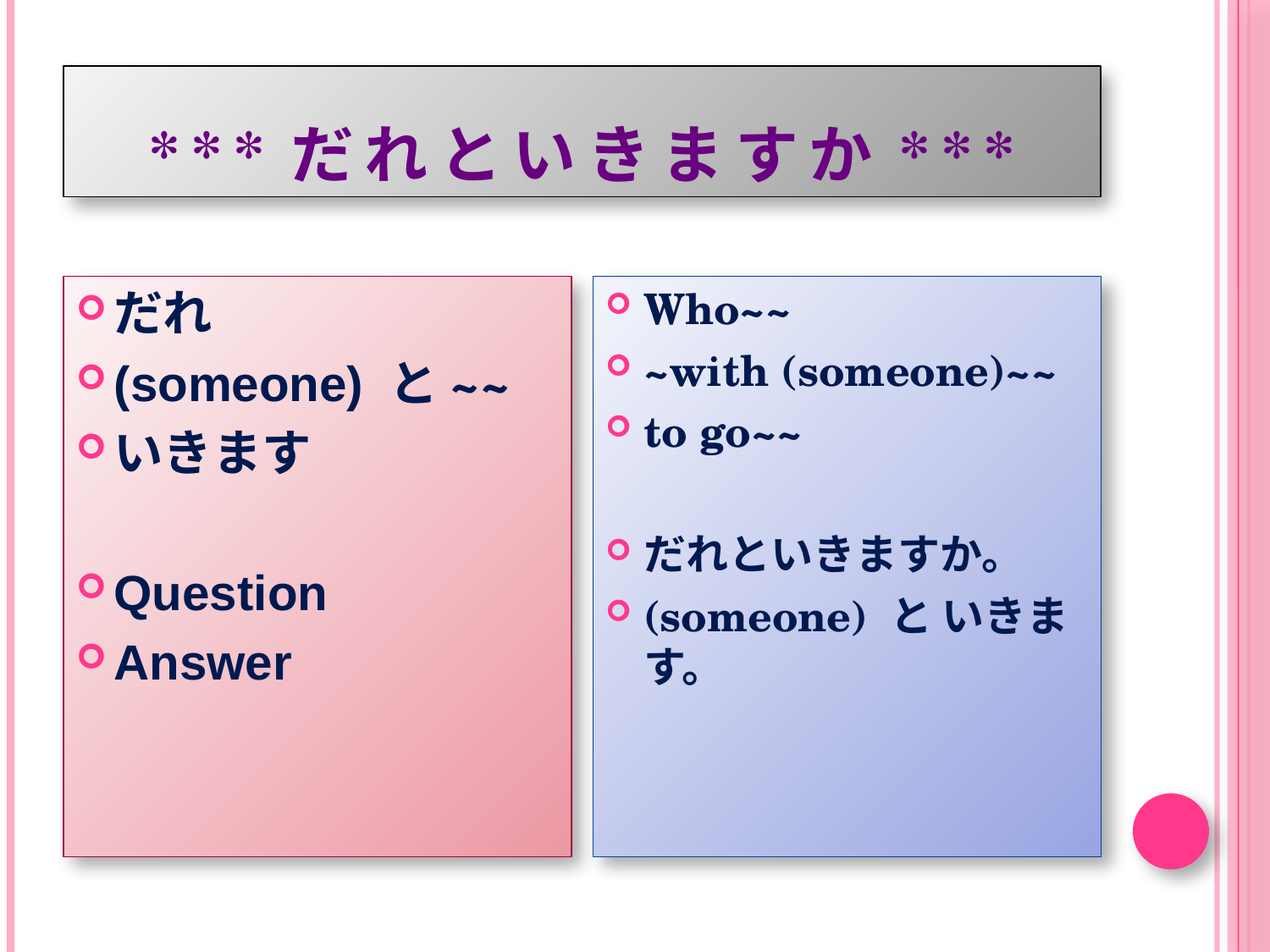

# ***だれといきますか***
だれ
(someone) と~~
いきます

Question
Answer

Who~~
~with (someone)~~
to go~~

だれといきますか。
(someone) と いきます。